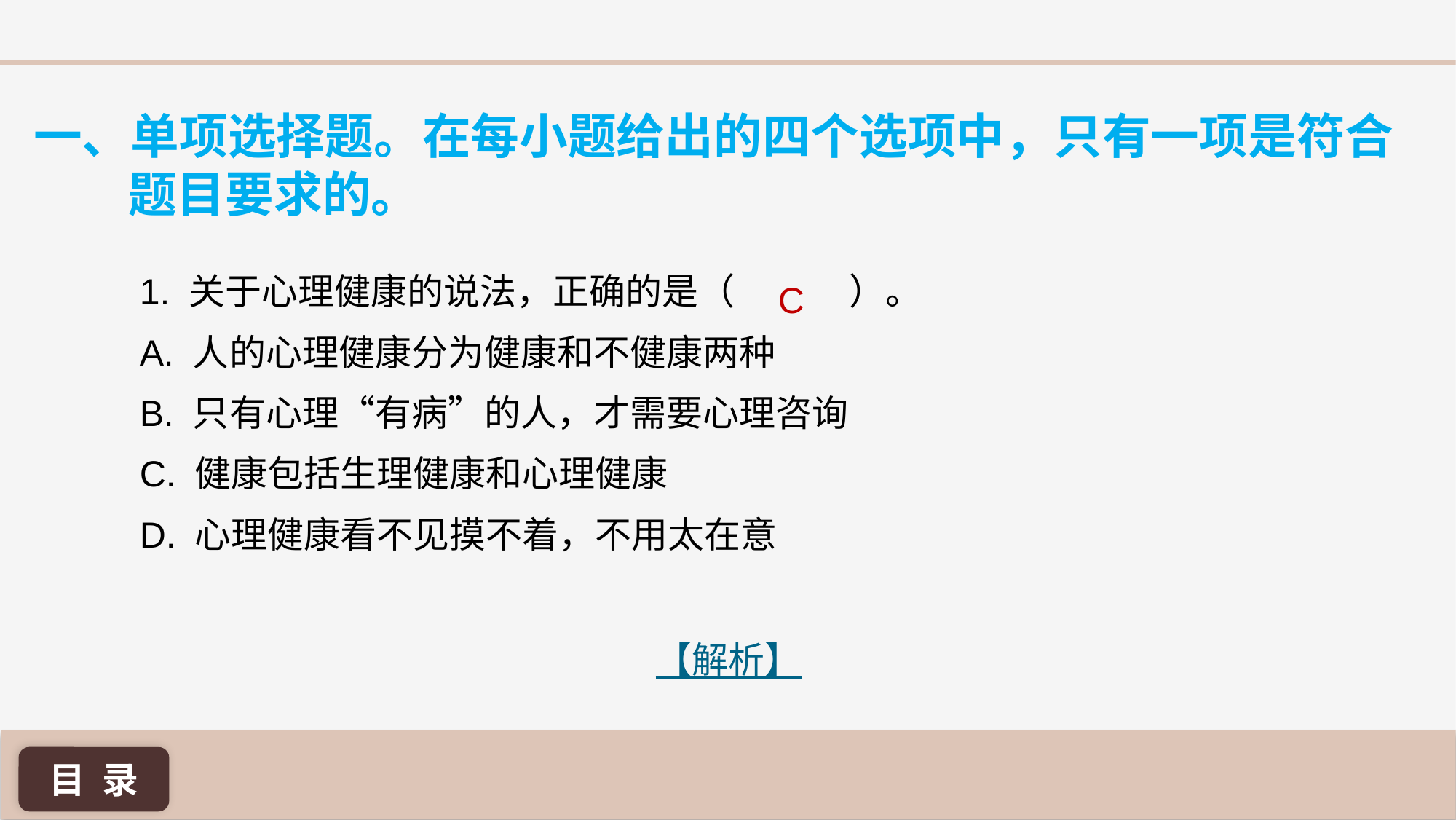

一、单项选择题。在每小题给出的四个选项中，只有一项是符合题目要求的。
1. 关于心理健康的说法，正确的是（ 	）。
A. 人的心理健康分为健康和不健康两种
B. 只有心理“有病”的人，才需要心理咨询
C. 健康包括生理健康和心理健康
D. 心理健康看不见摸不着，不用太在意
C
【解析】